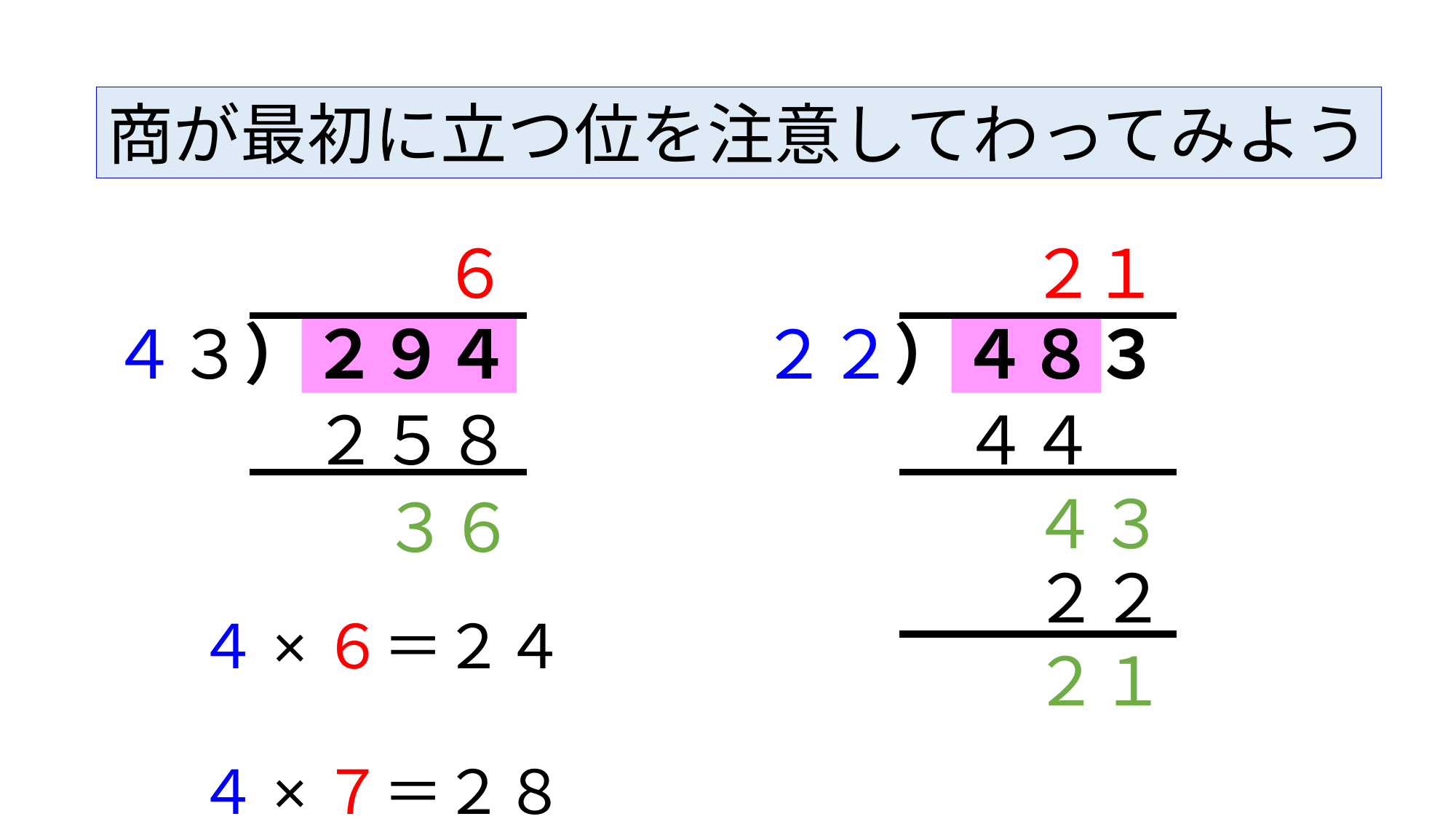

商が最初に立つ位を注意してわってみよう
６
２
１
４３）２９４
２２）４８３

２５８
４４
４３
３６
２２
４×６＝２４
４×７＝２８
２１